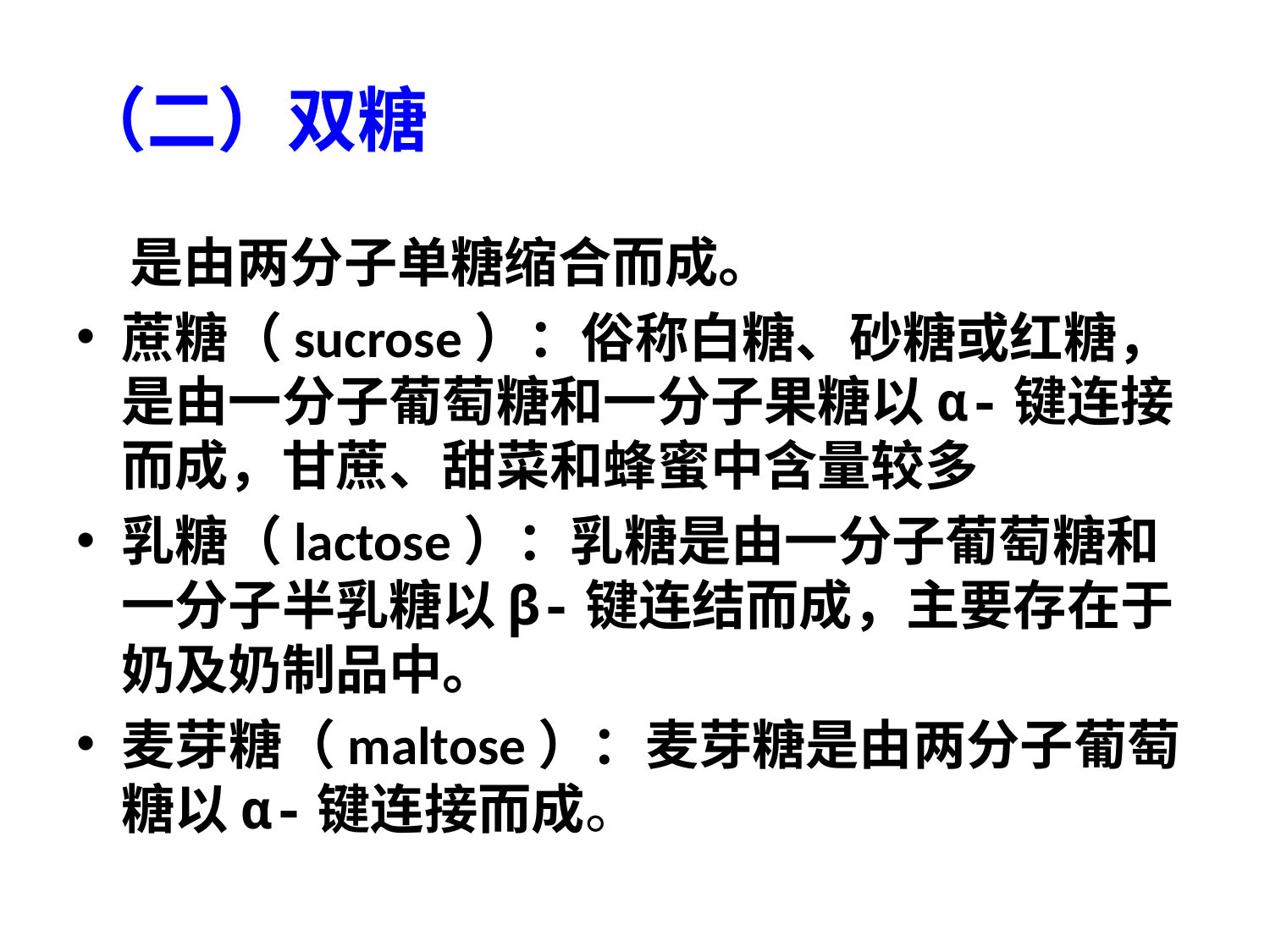

# （二）双糖
　是由两分子单糖缩合而成。
蔗糖（sucrose）：俗称白糖、砂糖或红糖，是由一分子葡萄糖和一分子果糖以α-键连接而成，甘蔗、甜菜和蜂蜜中含量较多
乳糖（lactose）：乳糖是由一分子葡萄糖和一分子半乳糖以β-键连结而成，主要存在于奶及奶制品中。
麦芽糖（maltose）：麦芽糖是由两分子葡萄糖以α-键连接而成。